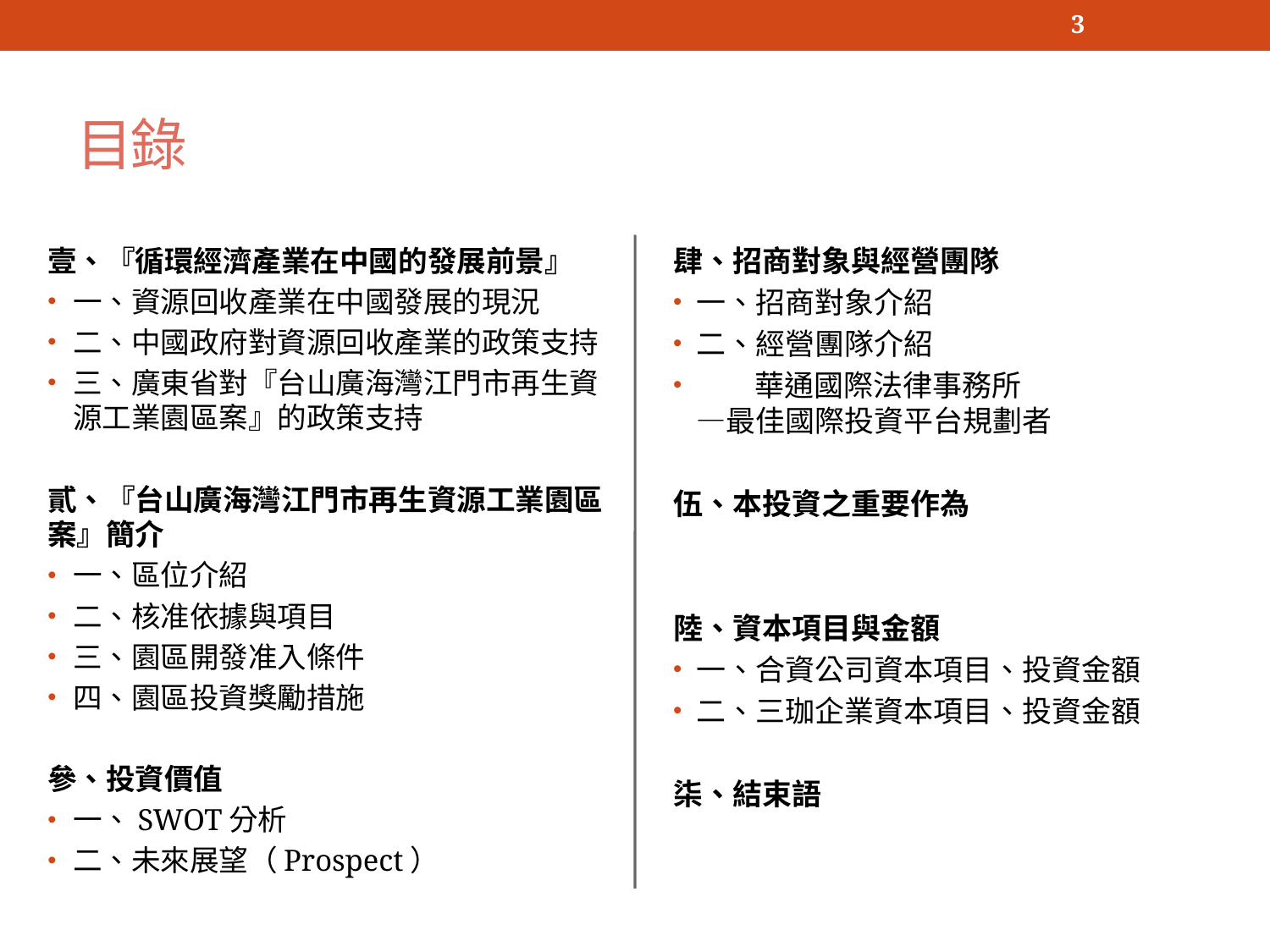

3
# 目錄
壹、『循環經濟產業在中國的發展前景』
一、資源回收產業在中國發展的現況
二、中國政府對資源回收產業的政策支持
三、廣東省對『台山廣海灣江門市再生資源工業園區案』的政策支持

貳、『台山廣海灣江門市再生資源工業園區案』簡介
一、區位介紹
二、核准依據與項目
三、園區開發准入條件
四、園區投資獎勵措施

參、投資價值
一、SWOT分析
二、未來展望（Prospect）
肆、招商對象與經營團隊
一、招商對象介紹
二、經營團隊介紹
        華通國際法律事務所
	—最佳國際投資平台規劃者

伍、本投資之重要作為

陸、資本項目與金額
一、合資公司資本項目、投資金額
二、三珈企業資本項目、投資金額

柒、結束語